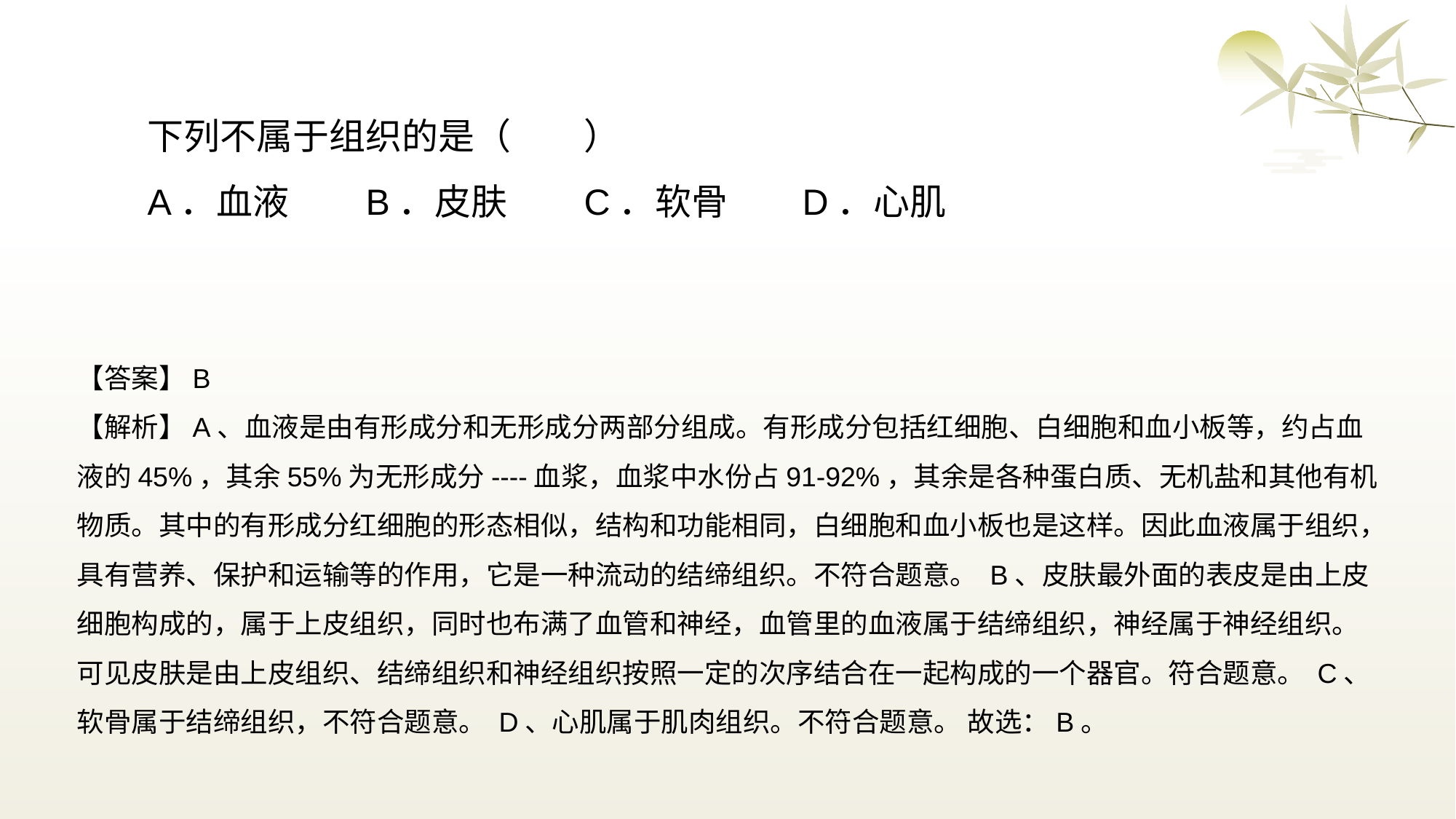

下列不属于组织的是（　　）
A．血液	B．皮肤	C．软骨	D．心肌
【答案】B
【解析】A、血液是由有形成分和无形成分两部分组成。有形成分包括红细胞、白细胞和血小板等，约占血液的45%，其余55%为无形成分----血浆，血浆中水份占91-92%，其余是各种蛋白质、无机盐和其他有机物质。其中的有形成分红细胞的形态相似，结构和功能相同，白细胞和血小板也是这样。因此血液属于组织，具有营养、保护和运输等的作用，它是一种流动的结缔组织。不符合题意。 B、皮肤最外面的表皮是由上皮细胞构成的，属于上皮组织，同时也布满了血管和神经，血管里的血液属于结缔组织，神经属于神经组织。可见皮肤是由上皮组织、结缔组织和神经组织按照一定的次序结合在一起构成的一个器官。符合题意。 C、软骨属于结缔组织，不符合题意。 D、心肌属于肌肉组织。不符合题意。 故选：B。